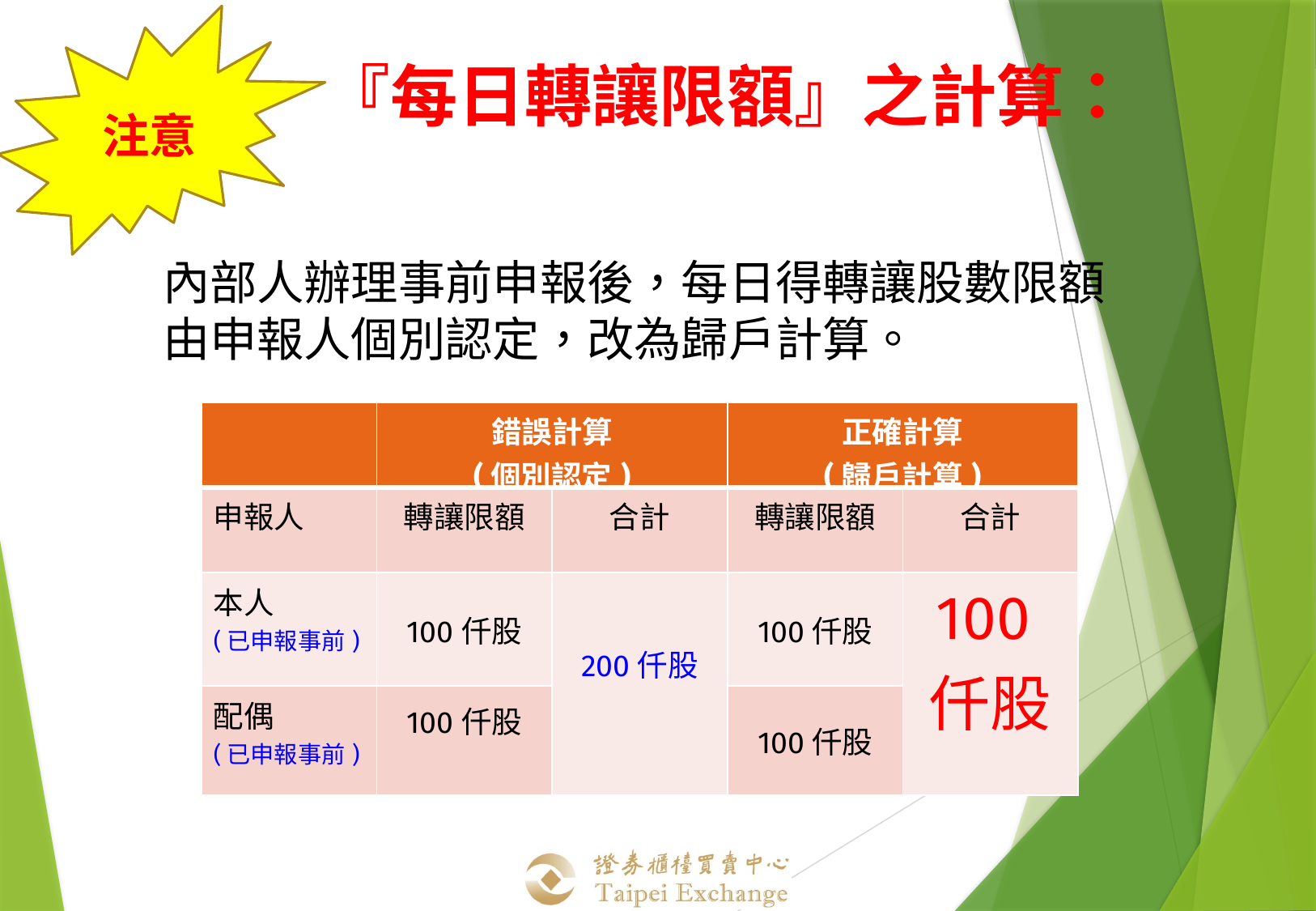

注意
『每日轉讓限額』之計算：
內部人辦理事前申報後，每日得轉讓股數限額
由申報人個別認定，改為歸戶計算。
|  | 錯誤計算 (個別認定) |  | 正確計算 (歸戶計算) |  |
| --- | --- | --- | --- | --- |
| 申報人 | 轉讓限額 | 合計 | 轉讓限額 | 合計 |
| 本人 (已申報事前) | 100仟股 | 200仟股 | 100仟股 | 100仟股 |
| 配偶 (已申報事前) | 100仟股 |  | 100仟股 |  |